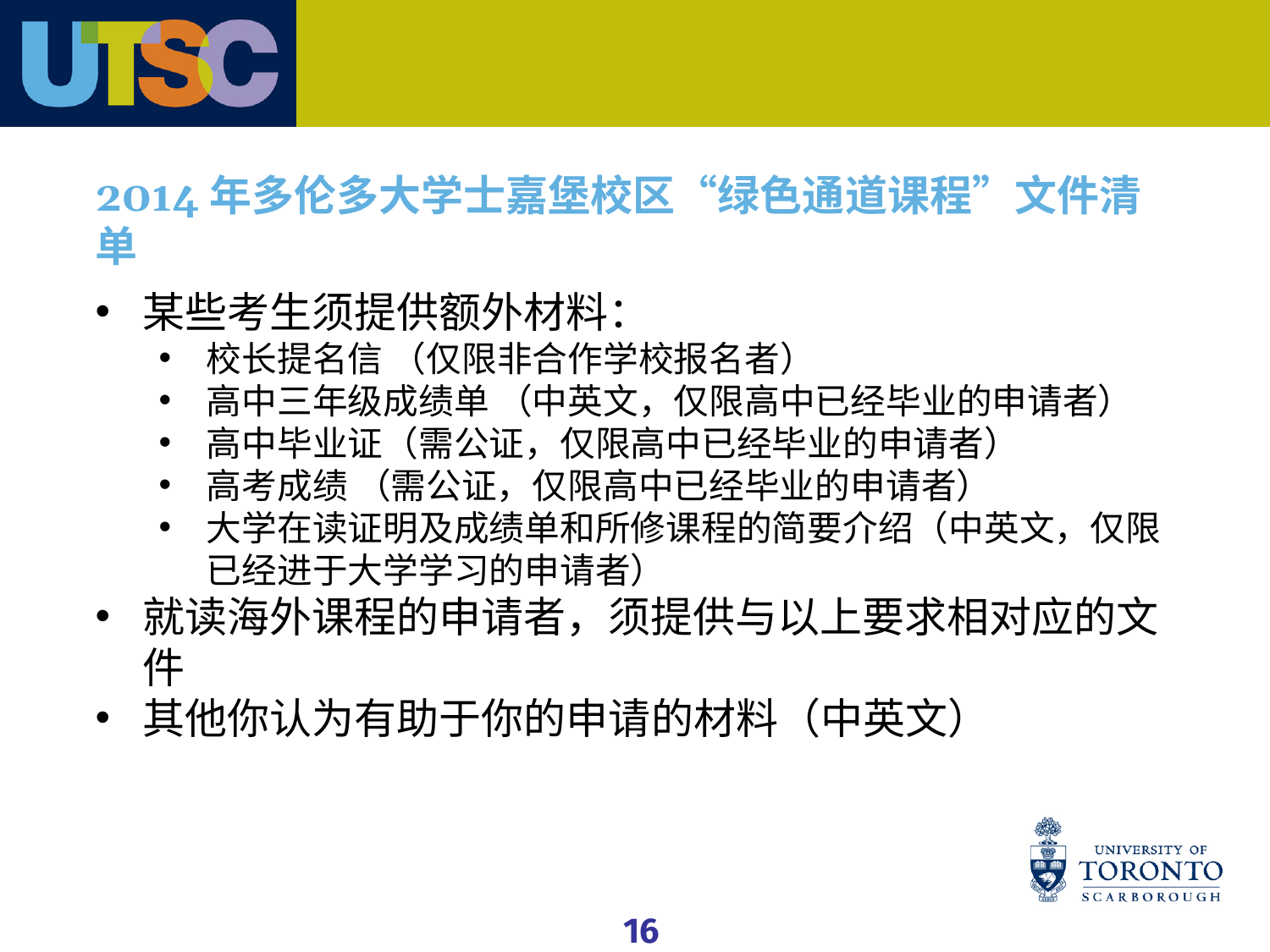

# 2014年多伦多大学士嘉堡校区“绿色通道课程”文件清单
某些考生须提供额外材料：
校长提名信 （仅限非合作学校报名者）
高中三年级成绩单 （中英文，仅限高中已经毕业的申请者）
高中毕业证（需公证，仅限高中已经毕业的申请者）
高考成绩 （需公证，仅限高中已经毕业的申请者）
大学在读证明及成绩单和所修课程的简要介绍（中英文，仅限已经进于大学学习的申请者）
就读海外课程的申请者，须提供与以上要求相对应的文件
其他你认为有助于你的申请的材料（中英文）

16